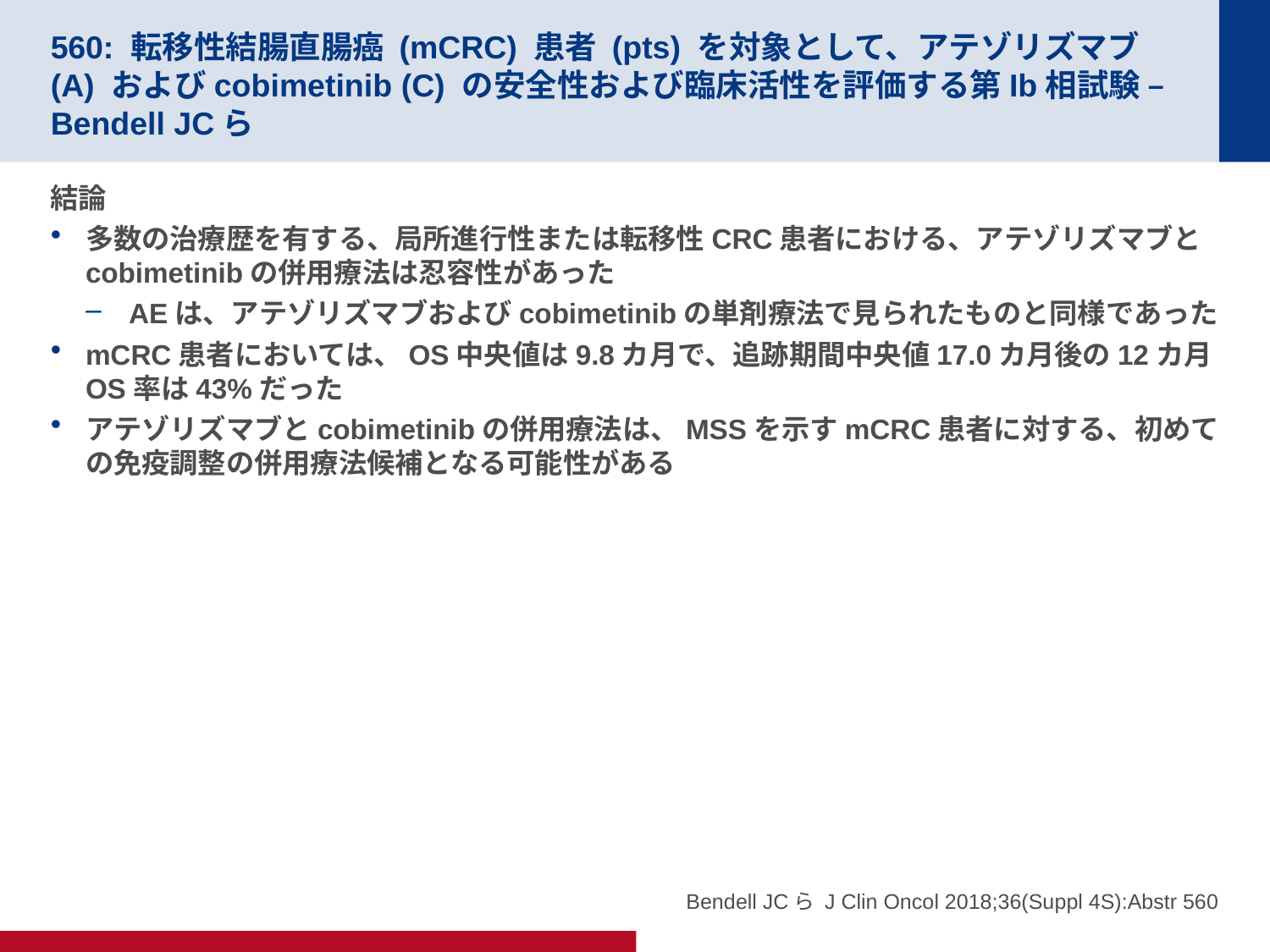

# 560: 転移性結腸直腸癌 (mCRC) 患者 (pts) を対象として、アテゾリズマブ (A) およびcobimetinib (C) の安全性および臨床活性を評価する第Ib相試験 – Bendell JCら
結論
多数の治療歴を有する、局所進行性または転移性CRC患者における、アテゾリズマブとcobimetinibの併用療法は忍容性があった
AEは、アテゾリズマブおよびcobimetinibの単剤療法で見られたものと同様であった
mCRC患者においては、OS中央値は9.8カ月で、追跡期間中央値17.0カ月後の12カ月OS率は43%だった
アテゾリズマブとcobimetinibの併用療法は、MSSを示すmCRC患者に対する、初めての免疫調整の併用療法候補となる可能性がある

Bendell JCら J Clin Oncol 2018;36(Suppl 4S):Abstr 560